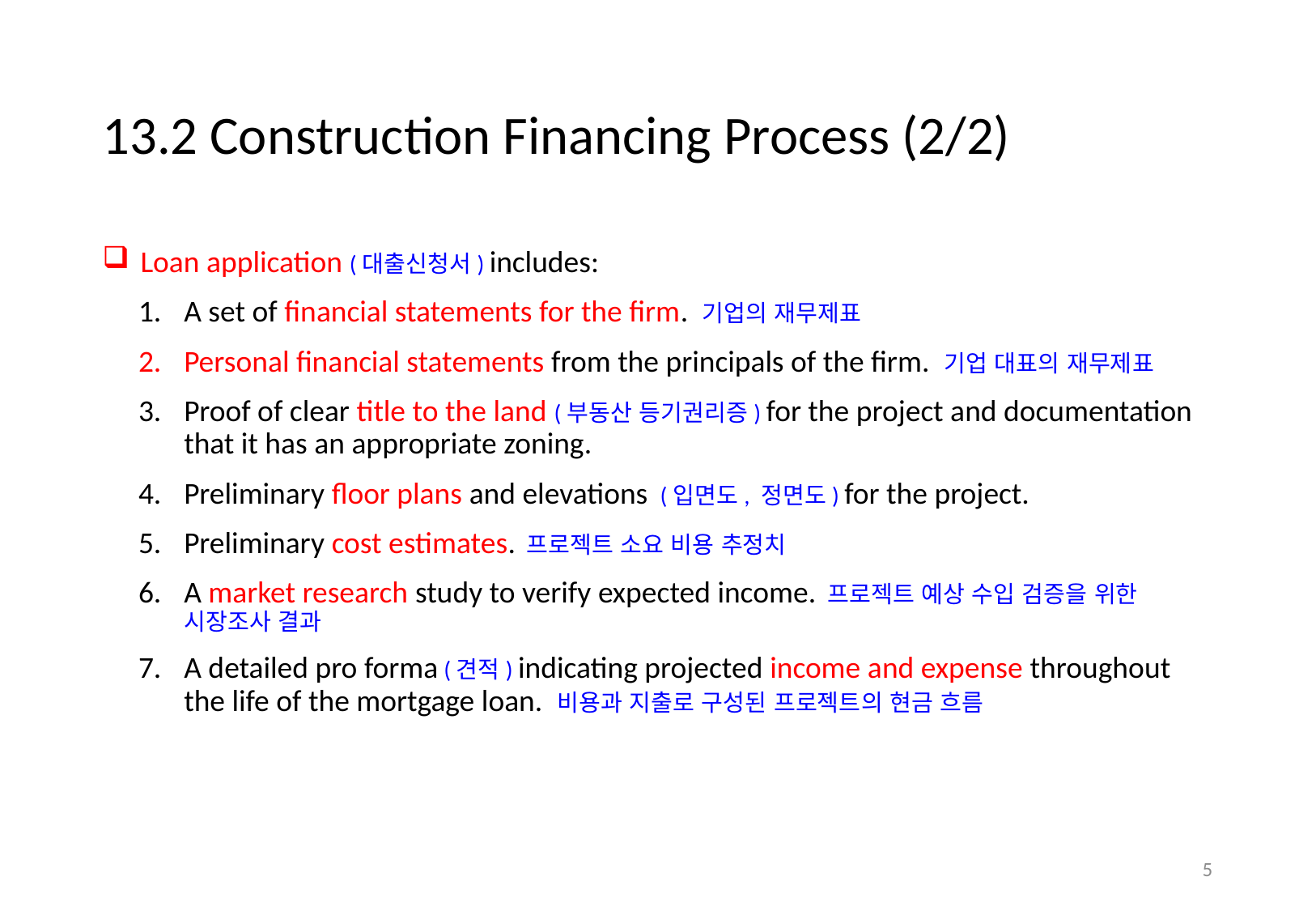

# 13.2 Construction Financing Process (2/2)
Loan application (대출신청서) includes:
A set of financial statements for the firm. 기업의 재무제표
Personal financial statements from the principals of the firm. 기업 대표의 재무제표
Proof of clear title to the land (부동산 등기권리증) for the project and documentation that it has an appropriate zoning.
Preliminary floor plans and elevations  (입면도, 정면도) for the project.
Preliminary cost estimates. 프로젝트 소요 비용 추정치
A market research study to verify expected income. 프로젝트 예상 수입 검증을 위한 시장조사 결과
A detailed pro forma (견적) indicating projected income and expense throughout the life of the mortgage loan. 비용과 지출로 구성된 프로젝트의 현금 흐름
5